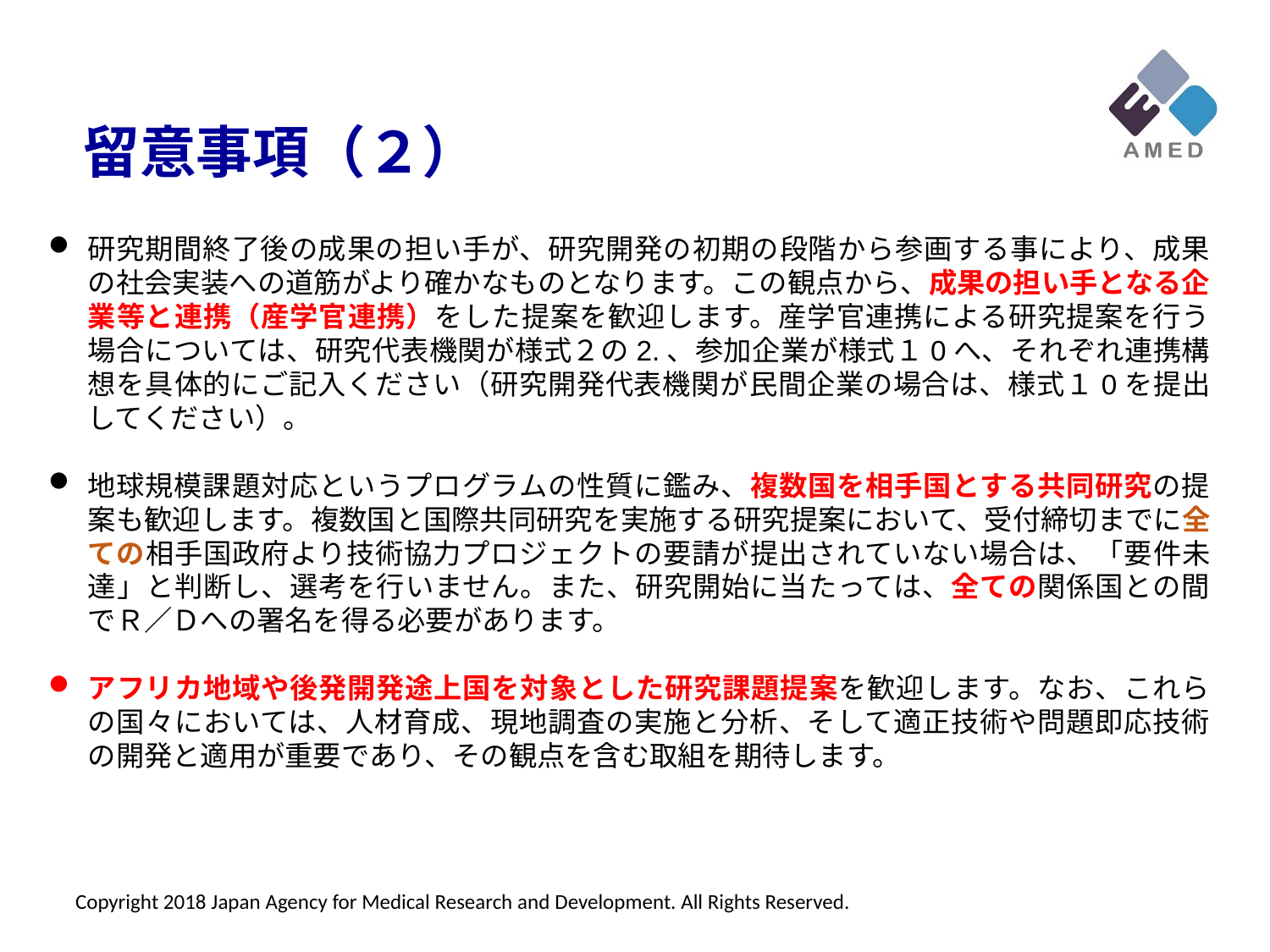

留意事項（２）
研究期間終了後の成果の担い手が、研究開発の初期の段階から参画する事により、成果の社会実装への道筋がより確かなものとなります。この観点から、成果の担い手となる企業等と連携（産学官連携）をした提案を歓迎します。産学官連携による研究提案を行う場合については、研究代表機関が様式２の2.、参加企業が様式１0へ、それぞれ連携構想を具体的にご記入ください（研究開発代表機関が民間企業の場合は、様式１0を提出してください）。

地球規模課題対応というプログラムの性質に鑑み、複数国を相手国とする共同研究の提案も歓迎します。複数国と国際共同研究を実施する研究提案において、受付締切までに全ての相手国政府より技術協力プロジェクトの要請が提出されていない場合は、「要件未達」と判断し、選考を行いません。また、研究開始に当たっては、全ての関係国との間でＲ／Ｄへの署名を得る必要があります。

アフリカ地域や後発開発途上国を対象とした研究課題提案を歓迎します。なお、これらの国々においては、人材育成、現地調査の実施と分析、そして適正技術や問題即応技術の開発と適用が重要であり、その観点を含む取組を期待します。
Copyright 2018 Japan Agency for Medical Research and Development. All Rights Reserved.